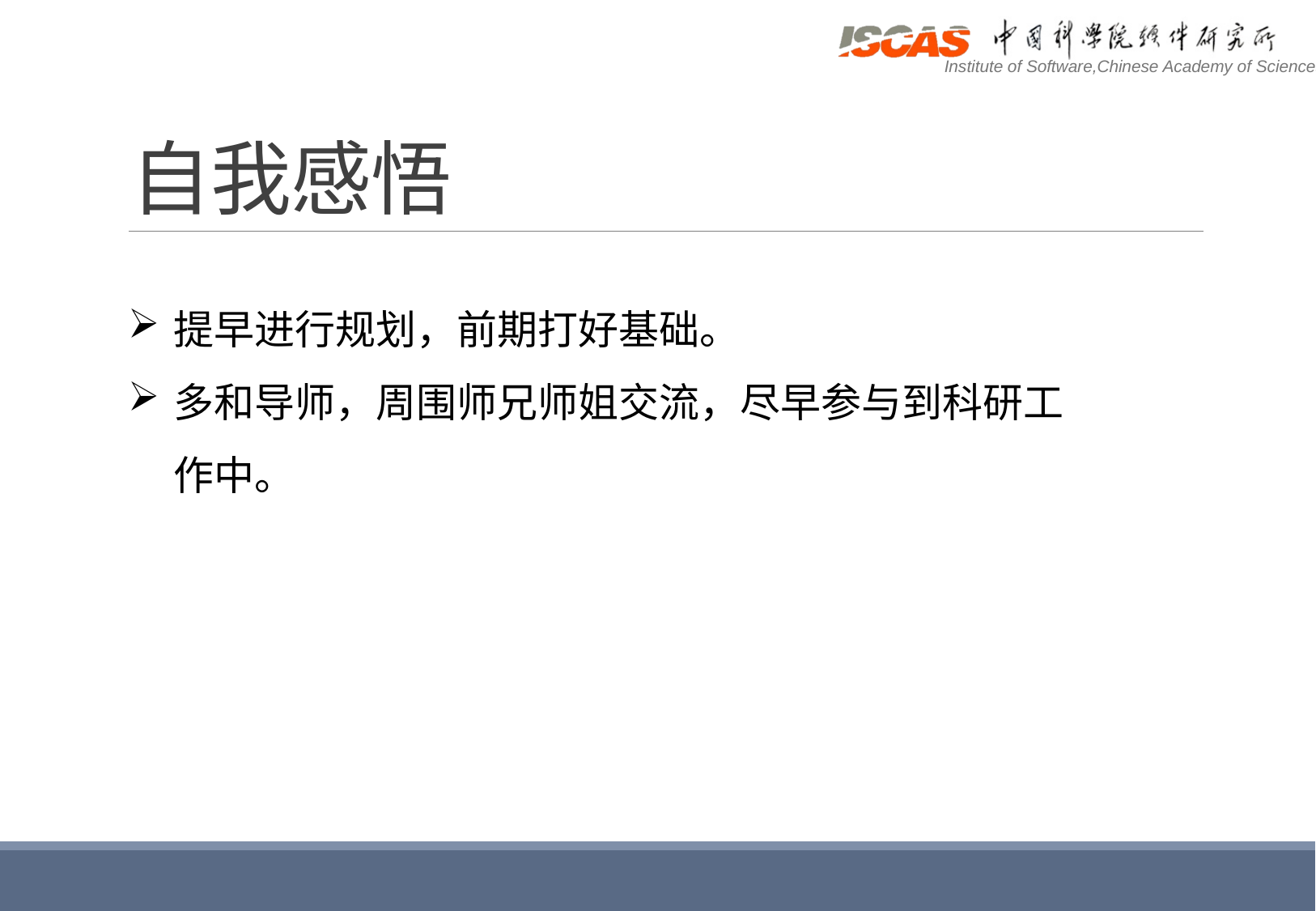

# 自我感悟
提早进行规划，前期打好基础。
多和导师，周围师兄师姐交流，尽早参与到科研工作中。